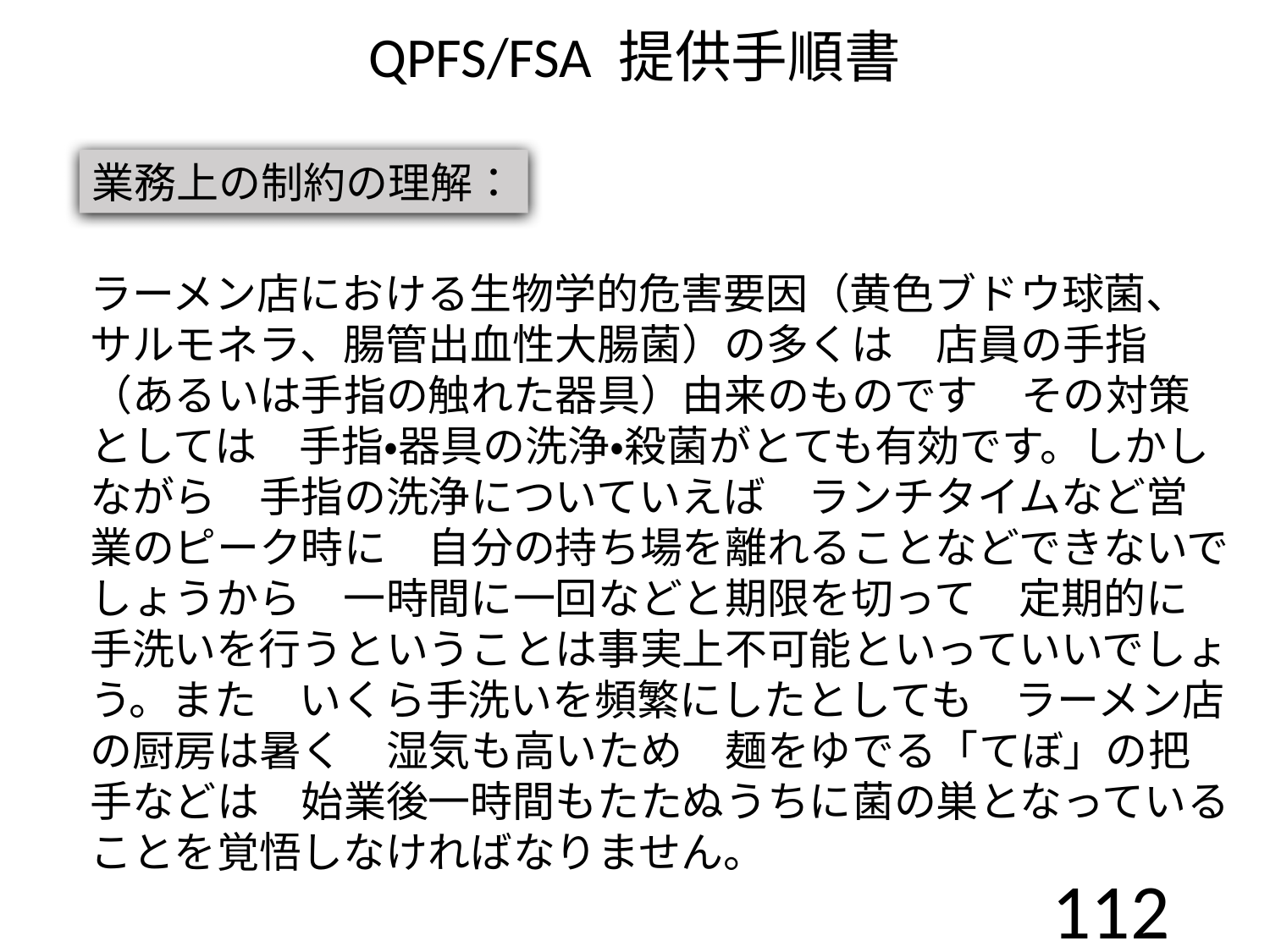

QPFS/FSA 提供手順書
業務上の制約の理解：
ラーメン店における生物学的危害要因（黄色ブドウ球菌、サルモネラ、腸管出血性大腸菌）の多くは　店員の手指（あるいは手指の触れた器具）由来のものです　その対策としては　手指・器具の洗浄・殺菌がとても有効です。しかしながら　手指の洗浄についていえば　ランチタイムなど営業のピーク時に　自分の持ち場を離れることなどできないでしょうから　一時間に一回などと期限を切って　定期的に手洗いを行うということは事実上不可能といっていいでしょう。また　いくら手洗いを頻繁にしたとしても　ラーメン店の厨房は暑く　湿気も高いため　麺をゆでる「てぼ」の把手などは　始業後一時間もたたぬうちに菌の巣となっていることを覚悟しなければなりません。
112